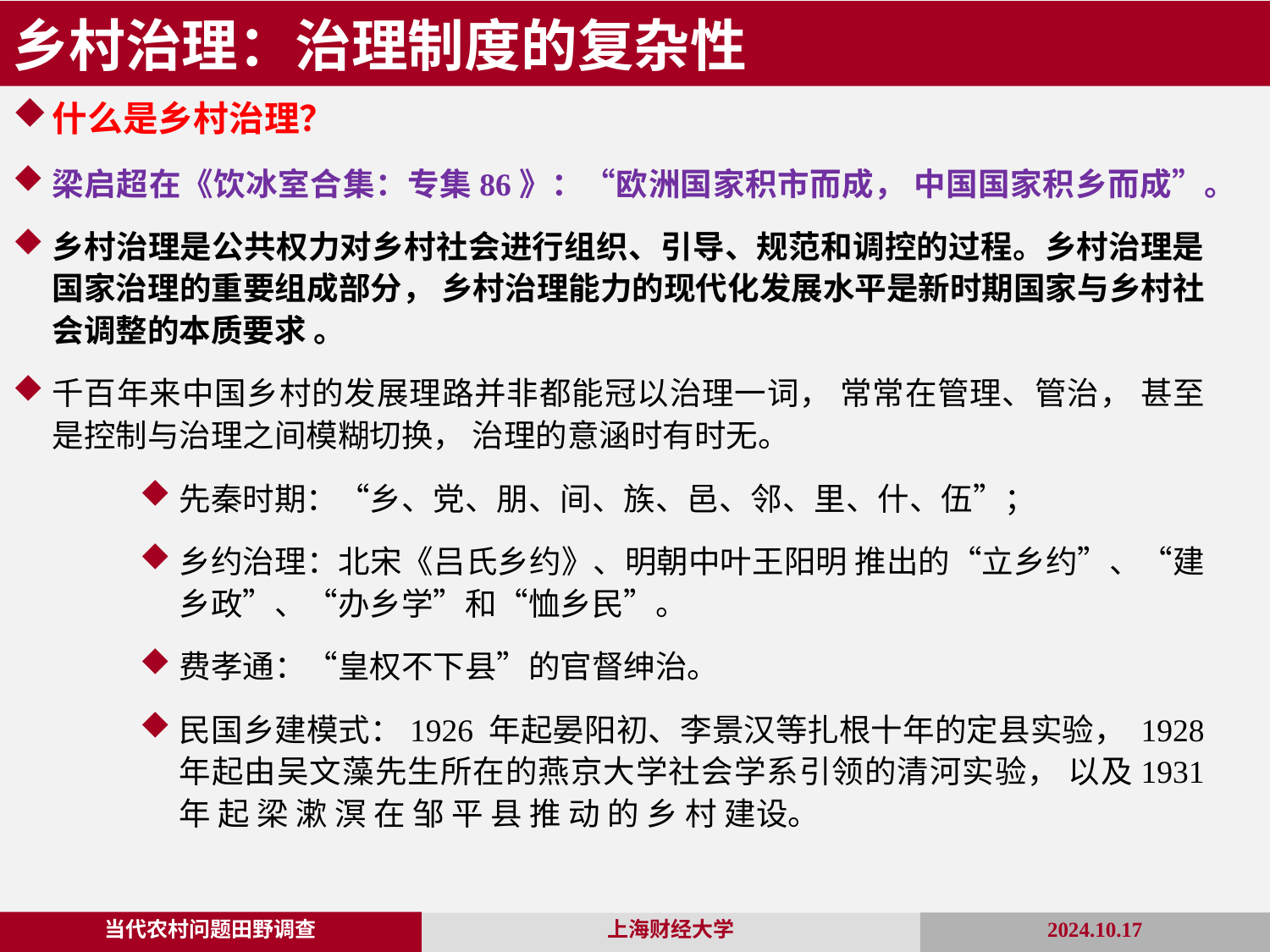

乡村治理：治理制度的复杂性
什么是乡村治理？
梁启超在《饮冰室合集：专集86》：“欧洲国家积市而成， 中国国家积乡而成”。
乡村治理是公共权力对乡村社会进行组织、引导、规范和调控的过程。乡村治理是国家治理的重要组成部分， 乡村治理能力的现代化发展水平是新时期国家与乡村社会调整的本质要求 。
千百年来中国乡村的发展理路并非都能冠以治理一词， 常常在管理、管治， 甚至是控制与治理之间模糊切换， 治理的意涵时有时无。
先秦时期：“乡、党、朋、间、族、邑、邻、里、什、伍”；
乡约治理：北宋《吕氏乡约》、明朝中叶王阳明 推出的“立乡约”、“建乡政”、“办乡学”和“恤乡民”。
费孝通：“皇权不下县”的官督绅治。
民国乡建模式：1926 年起晏阳初、李景汉等扎根十年的定县实验， 1928 年起由吴文藻先生所在的燕京大学社会学系引领的清河实验， 以及1931 年 起 梁 漱 溟 在 邹 平 县 推 动 的 乡 村 建设。
当代农村问题田野调查
2024.10.17
上海财经大学